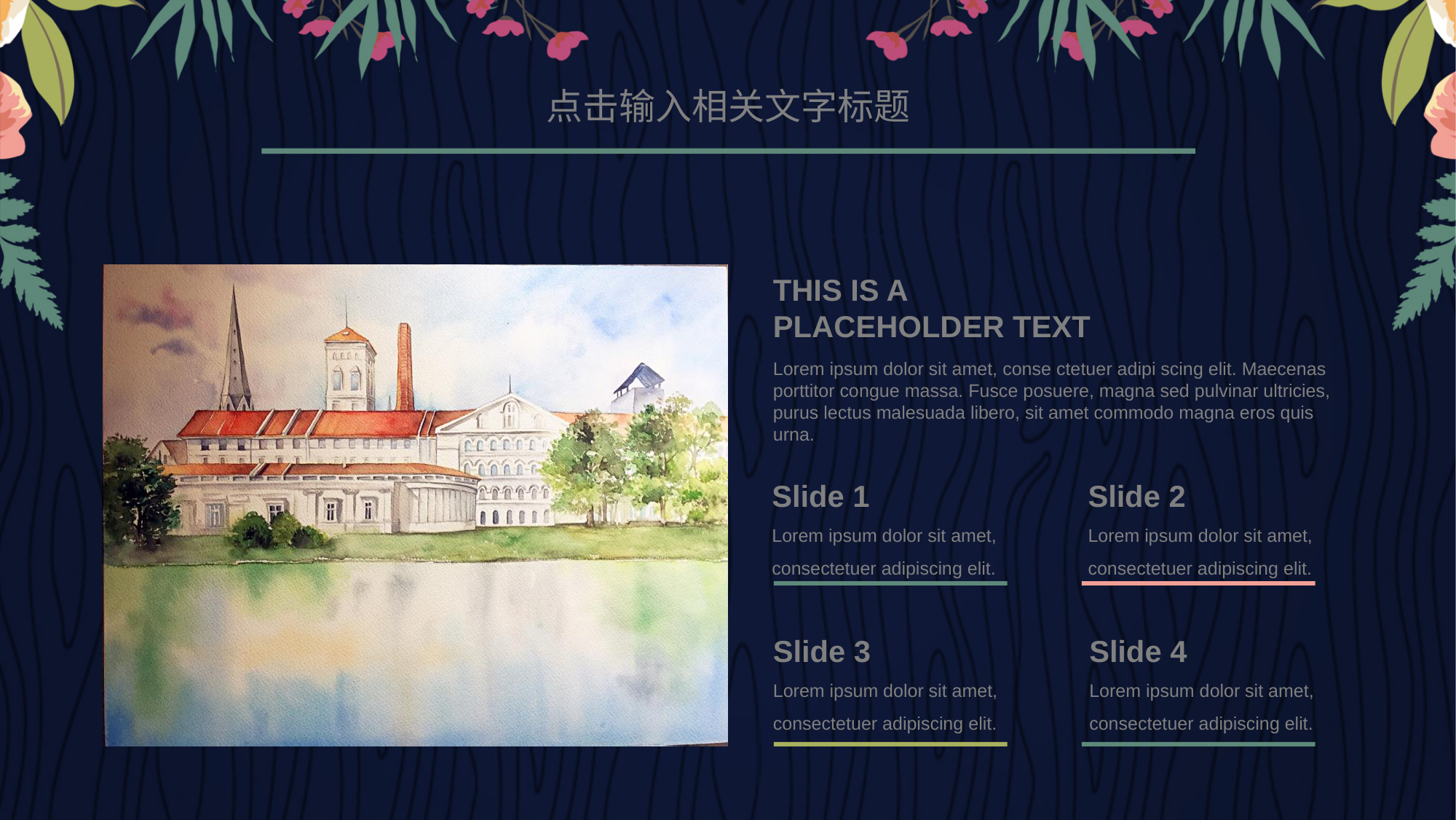

点击输入相关文字标题

THIS IS A PLACEHOLDER TEXT

Lorem ipsum dolor sit amet, conse ctetuer adipi scing elit. Maecenas porttitor congue massa. Fusce posuere, magna sed pulvinar ultricies, purus lectus malesuada libero, sit amet commodo magna eros quis urna.
Slide 1
Lorem ipsum dolor sit amet, consectetuer adipiscing elit.
Slide 2
Lorem ipsum dolor sit amet, consectetuer adipiscing elit.

Slide 3
Lorem ipsum dolor sit amet, consectetuer adipiscing elit.
Slide 4
Lorem ipsum dolor sit amet, consectetuer adipiscing elit.